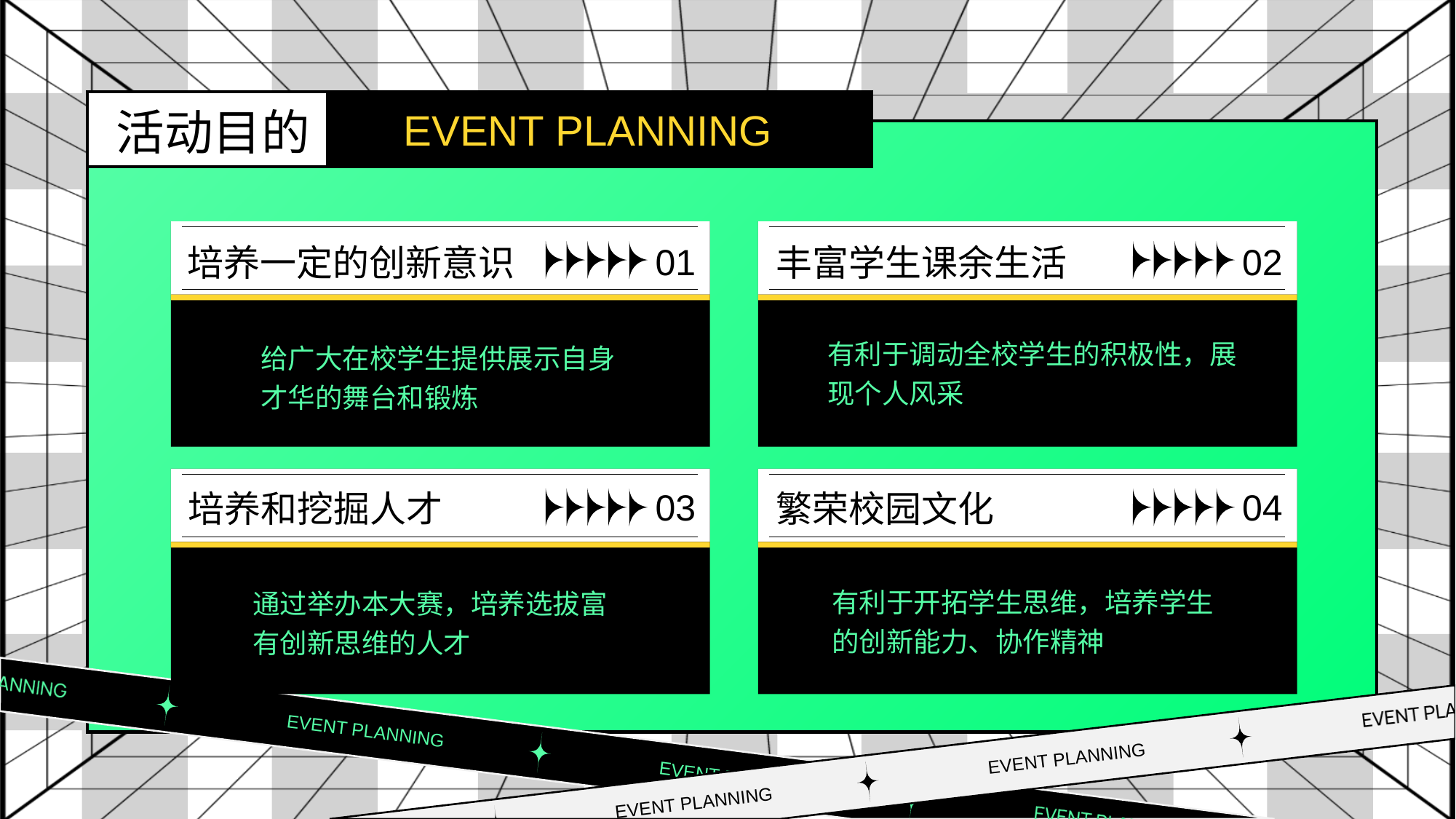

活动目的
EVENT PLANNING

01
02
丰富学生课余生活
培养一定的创新意识
有利于调动全校学生的积极性，展现个人风采
给广大在校学生提供展示自身才华的舞台和锻炼

03
04
繁荣校园文化
培养和挖掘人才
有利于开拓学生思维，培养学生
的创新能力、协作精神
通过举办本大赛，培养选拔富有创新思维的人才